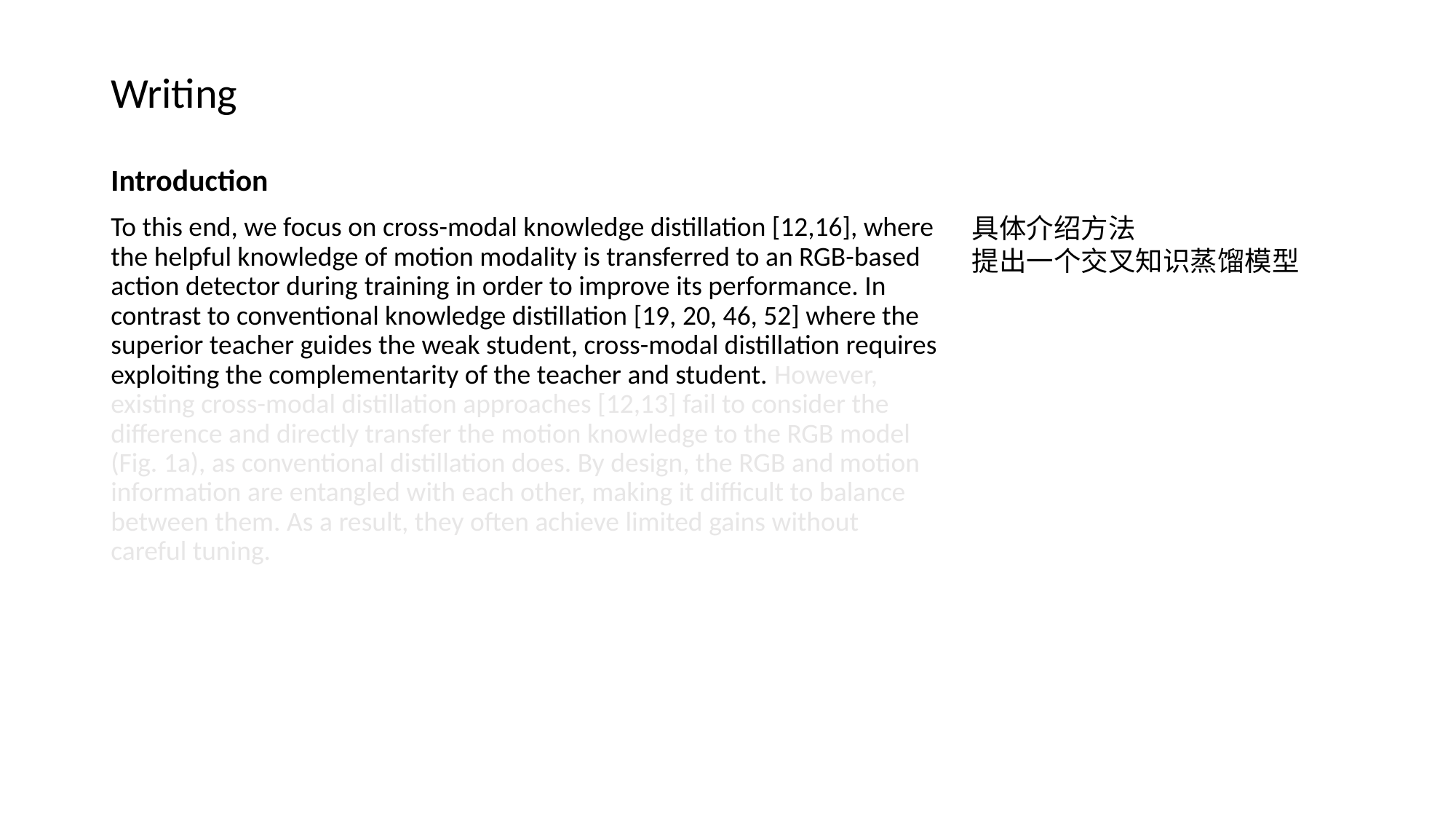

# Writing
Introduction
To this end, we focus on cross-modal knowledge distillation [12,16], where the helpful knowledge of motion modality is transferred to an RGB-based action detector during training in order to improve its performance. In contrast to conventional knowledge distillation [19, 20, 46, 52] where the superior teacher guides the weak student, cross-modal distillation requires exploiting the complementarity of the teacher and student. However, existing cross-modal distillation approaches [12,13] fail to consider the difference and directly transfer the motion knowledge to the RGB model (Fig. 1a), as conventional distillation does. By design, the RGB and motion information are entangled with each other, making it difficult to balance between them. As a result, they often achieve limited gains without careful tuning.
具体介绍方法
提出一个交叉知识蒸馏模型